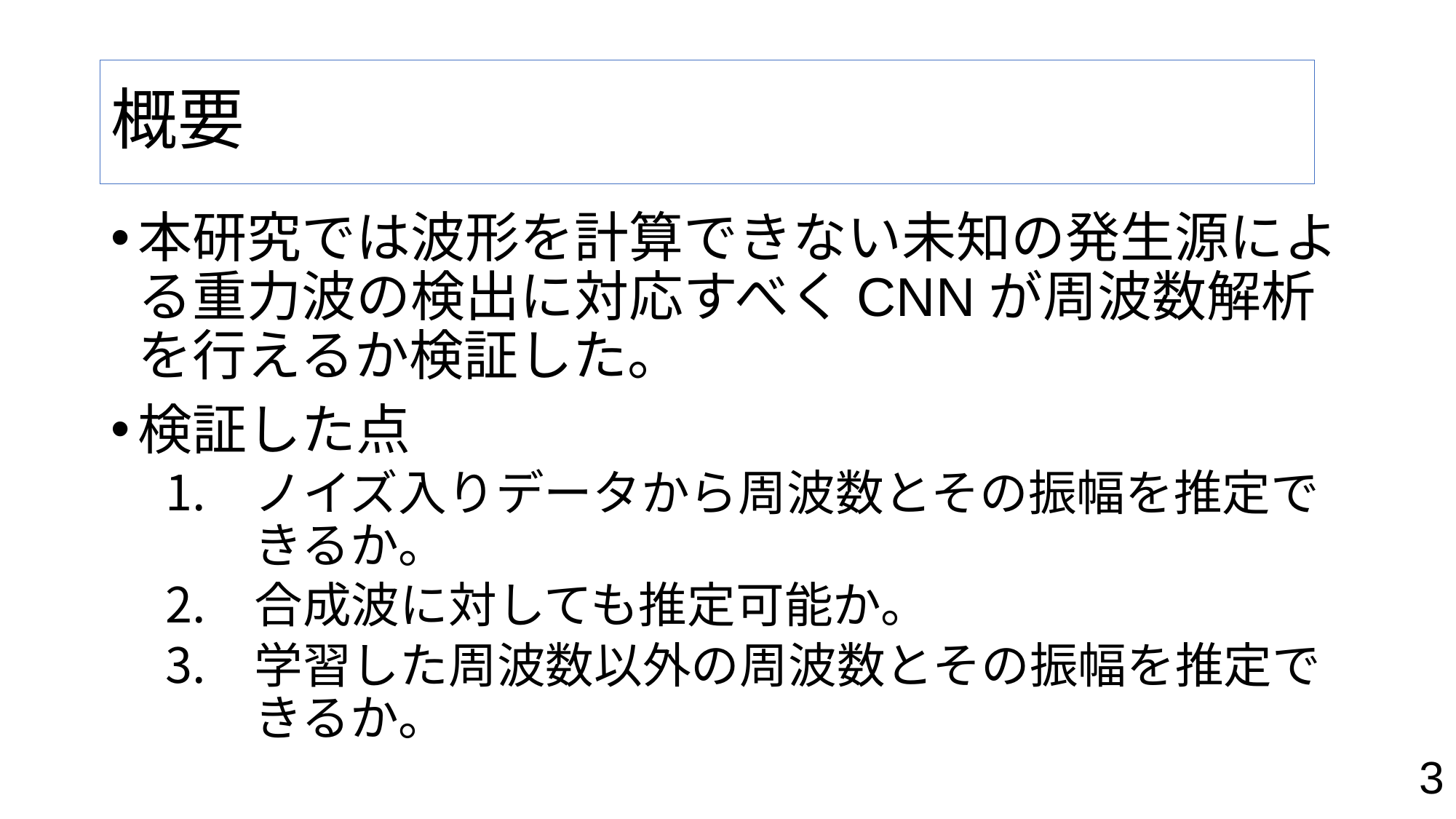

# 概要
本研究では波形を計算できない未知の発生源による重力波の検出に対応すべくCNNが周波数解析を行えるか検証した。
検証した点
ノイズ入りデータから周波数とその振幅を推定できるか。
合成波に対しても推定可能か。
学習した周波数以外の周波数とその振幅を推定できるか。

3